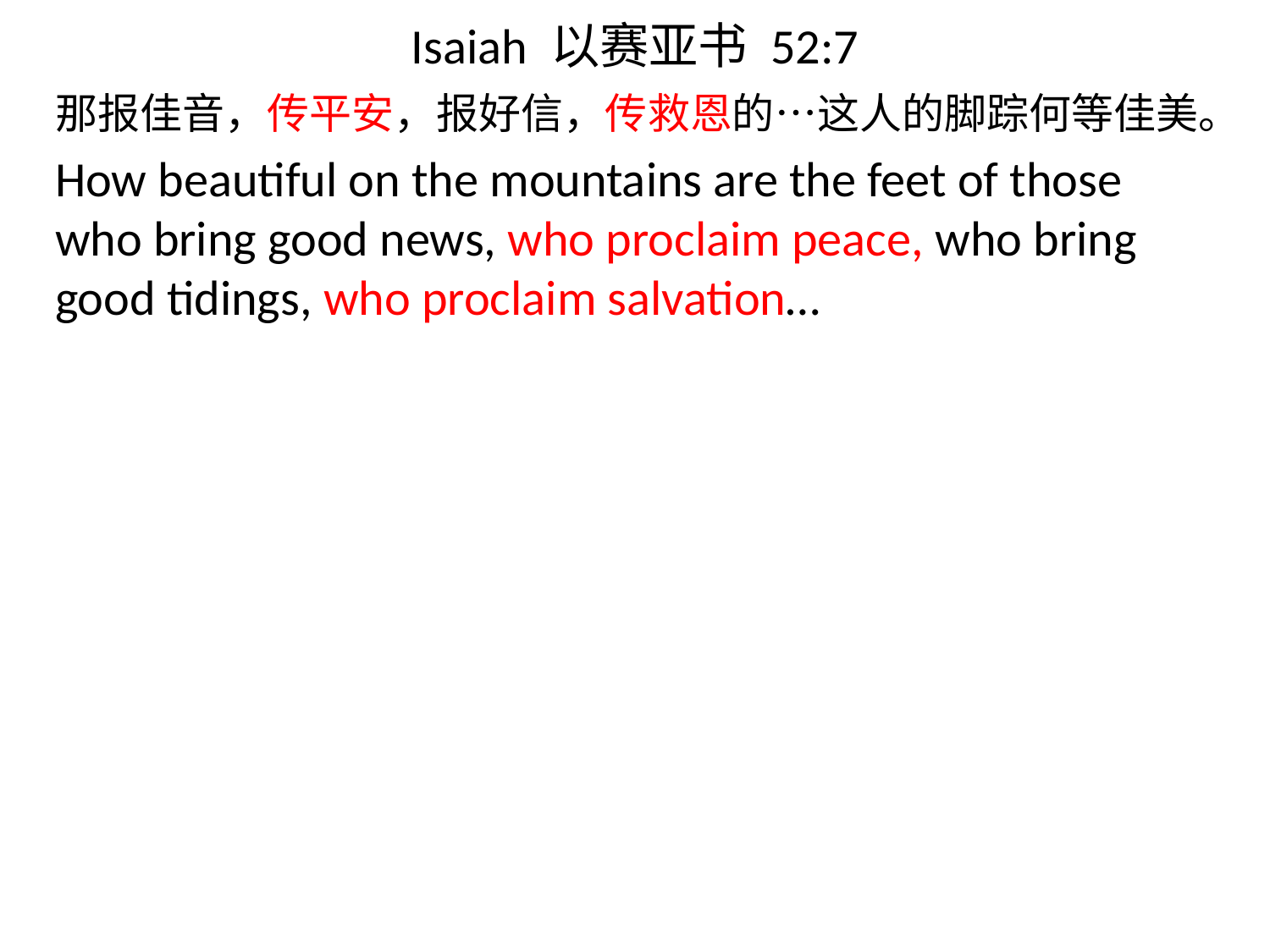

# Isaiah 以赛亚书 52:7
那报佳音，传平安，报好信，传救恩的…这人的脚踪何等佳美。
How beautiful on the mountains are the feet of those who bring good news, who proclaim peace, who bring good tidings, who proclaim salvation…